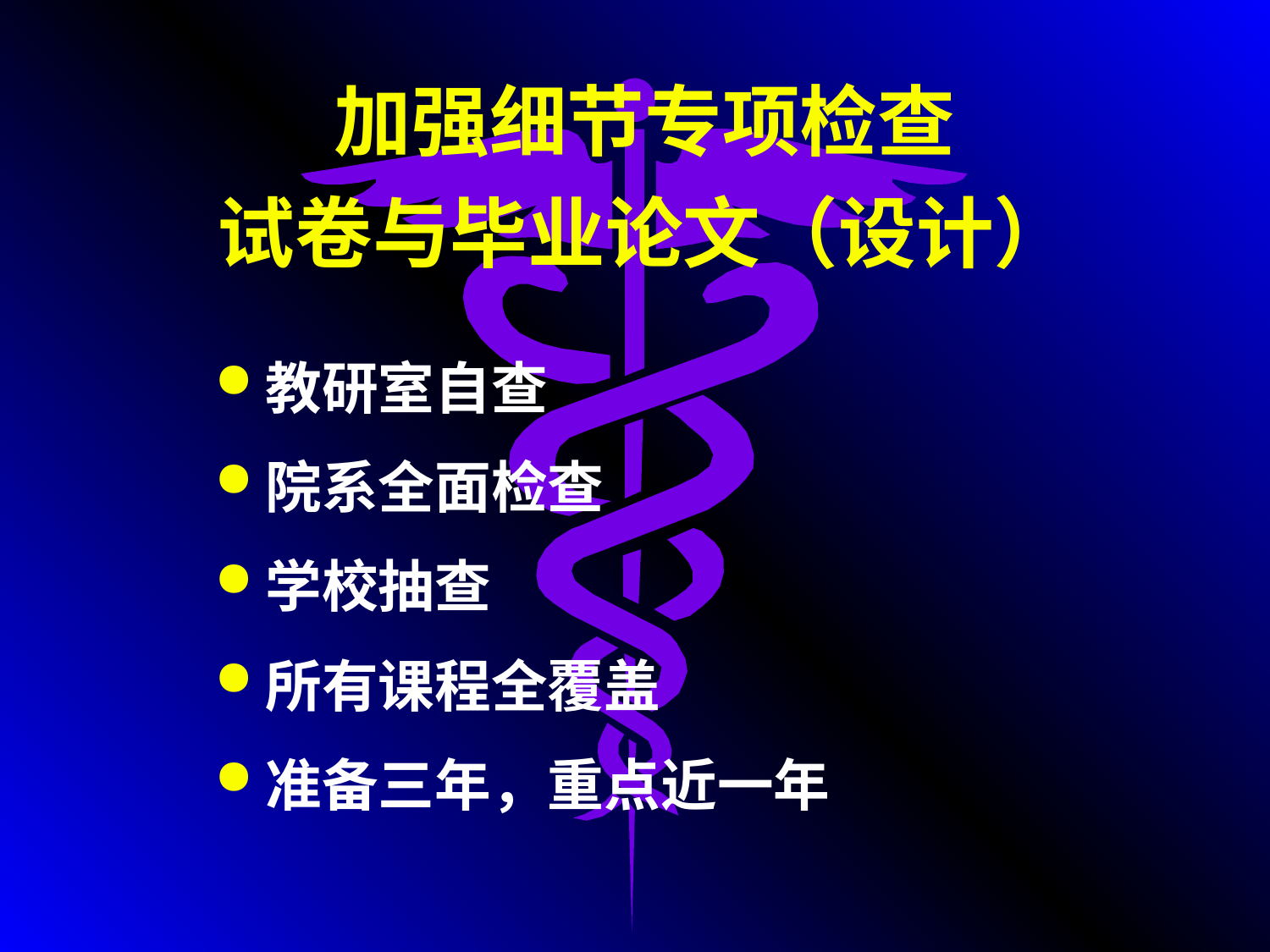

# 加强细节专项检查 试卷与毕业论文（设计）
教研室自查
院系全面检查
学校抽查
所有课程全覆盖
准备三年，重点近一年